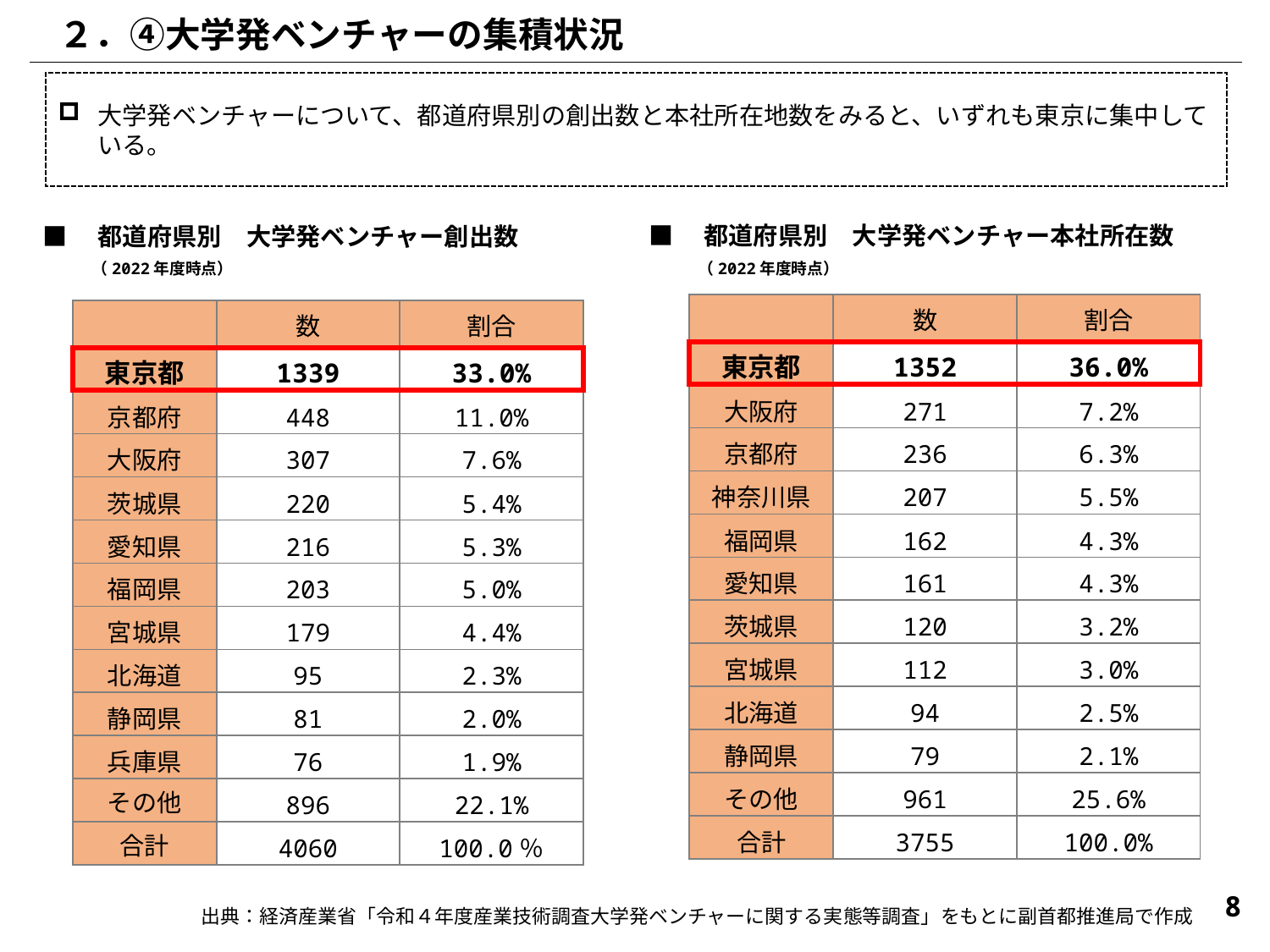

２．④大学発ベンチャーの集積状況
大学発ベンチャーについて、都道府県別の創出数と本社所在地数をみると、いずれも東京に集中している。
■　都道府県別　大学発ベンチャー本社所在数
　　（2022年度時点）
■　都道府県別　大学発ベンチャー創出数
　　（2022年度時点）
|  | 数 | 割合 |
| --- | --- | --- |
| 東京都 | 1352 | 36.0% |
| 大阪府 | 271 | 7.2% |
| 京都府 | 236 | 6.3% |
| 神奈川県 | 207 | 5.5% |
| 福岡県 | 162 | 4.3% |
| 愛知県 | 161 | 4.3% |
| 茨城県 | 120 | 3.2% |
| 宮城県 | 112 | 3.0% |
| 北海道 | 94 | 2.5% |
| 静岡県 | 79 | 2.1% |
| その他 | 961 | 25.6% |
| 合計 | 3755 | 100.0% |
|  | 数 | 割合 |
| --- | --- | --- |
| 東京都 | 1339 | 33.0% |
| 京都府 | 448 | 11.0% |
| 大阪府 | 307 | 7.6% |
| 茨城県 | 220 | 5.4% |
| 愛知県 | 216 | 5.3% |
| 福岡県 | 203 | 5.0% |
| 宮城県 | 179 | 4.4% |
| 北海道 | 95 | 2.3% |
| 静岡県 | 81 | 2.0% |
| 兵庫県 | 76 | 1.9% |
| その他 | 896 | 22.1% |
| 合計 | 4060 | 100.0％ |

8
出典：経済産業省「令和４年度産業技術調査大学発ベンチャーに関する実態等調査」をもとに副首都推進局で作成